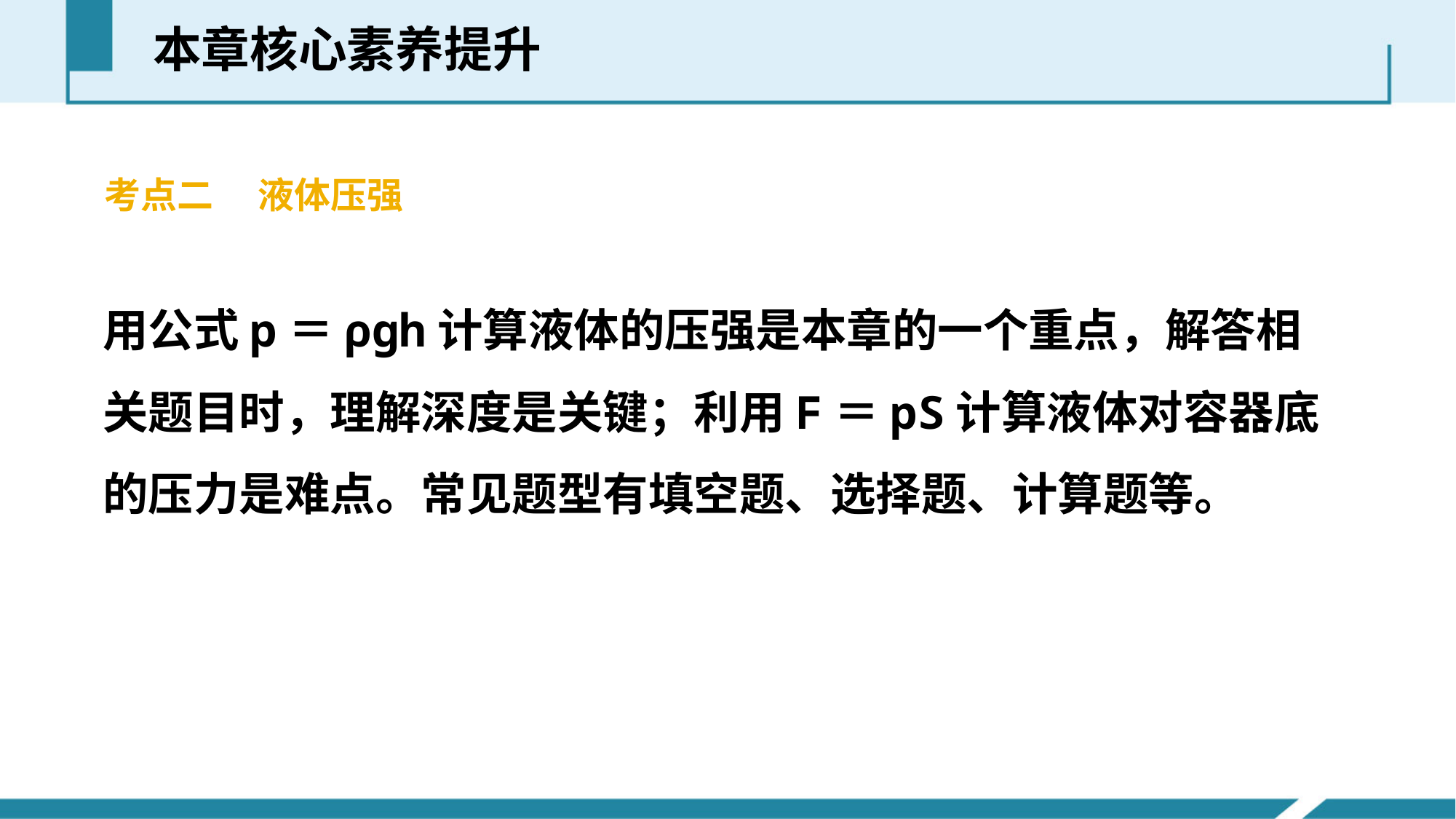

本章核心素养提升
考点二　 液体压强
用公式p＝ρgh计算液体的压强是本章的一个重点，解答相关题目时，理解深度是关键；利用F＝pS计算液体对容器底的压力是难点。常见题型有填空题、选择题、计算题等。